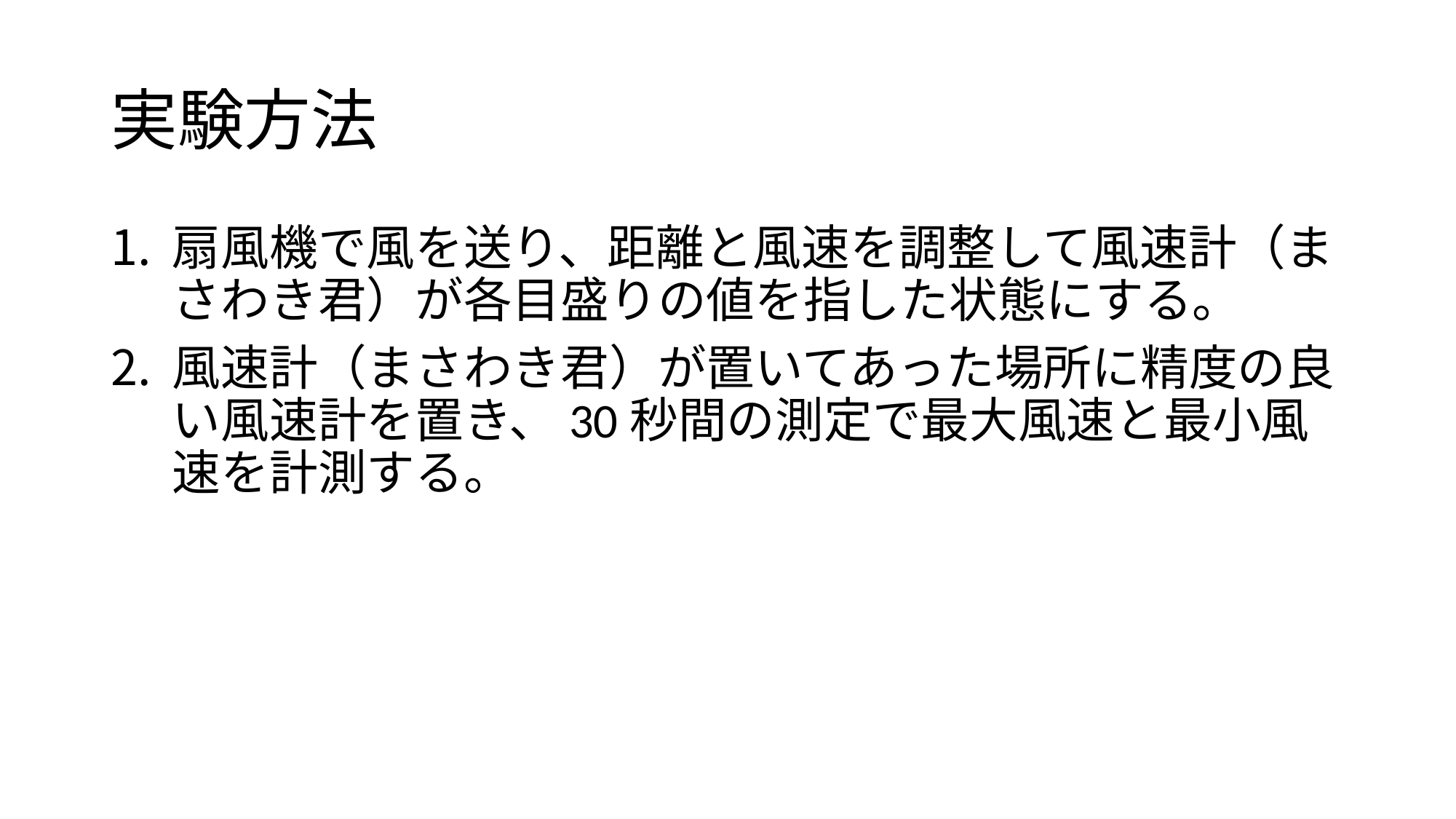

# 実験方法
扇風機で風を送り、距離と風速を調整して風速計（まさわき君）が各目盛りの値を指した状態にする。
風速計（まさわき君）が置いてあった場所に精度の良い風速計を置き、30秒間の測定で最大風速と最小風速を計測する。